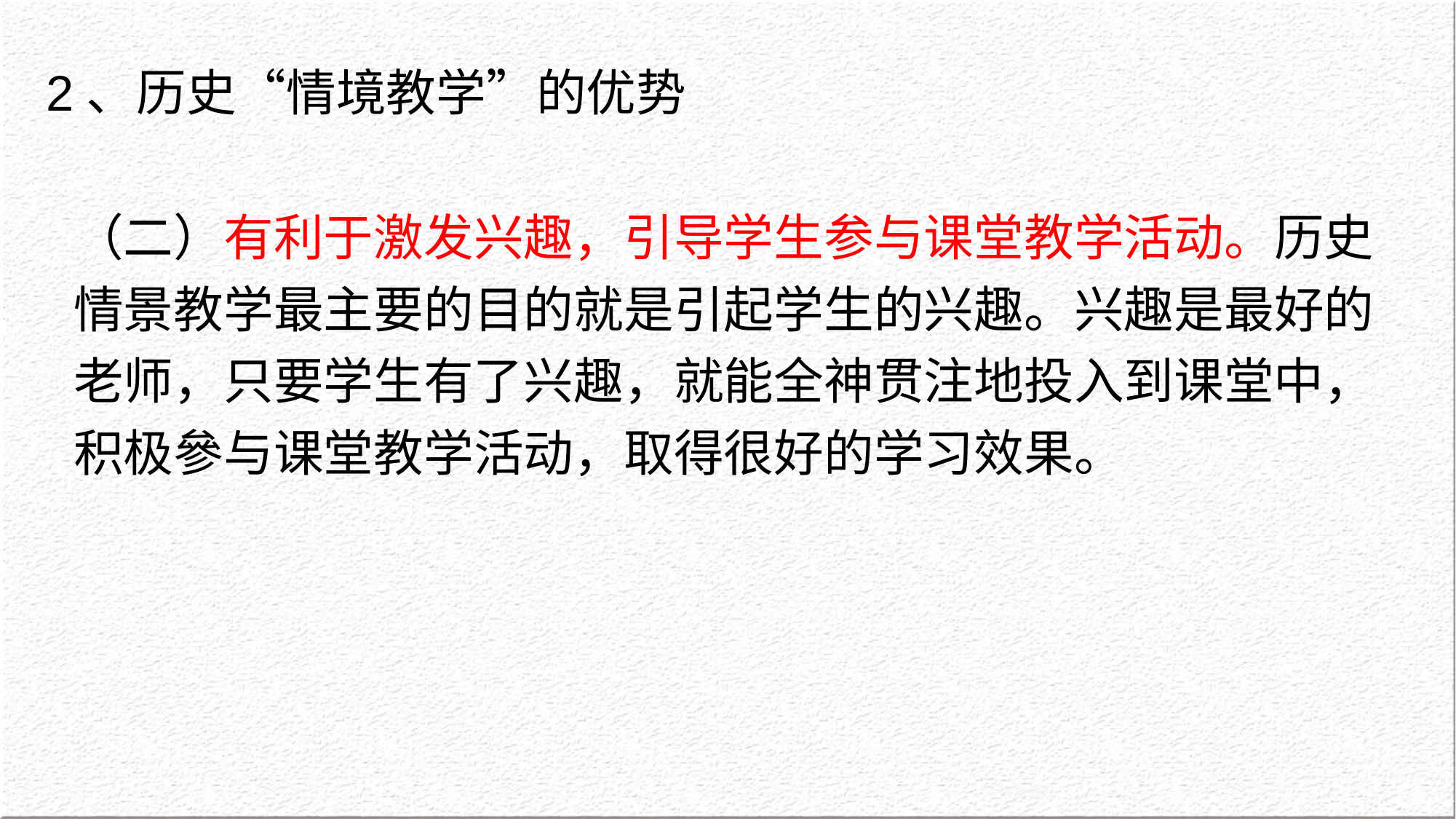

2、历史“情境教学”的优势
（二）有利于激发兴趣，引导学生参与课堂教学活动。历史情景教学最主要的目的就是引起学生的兴趣。兴趣是最好的老师，只要学生有了兴趣，就能全神贯注地投入到课堂中，积极參与课堂教学活动，取得很好的学习效果。